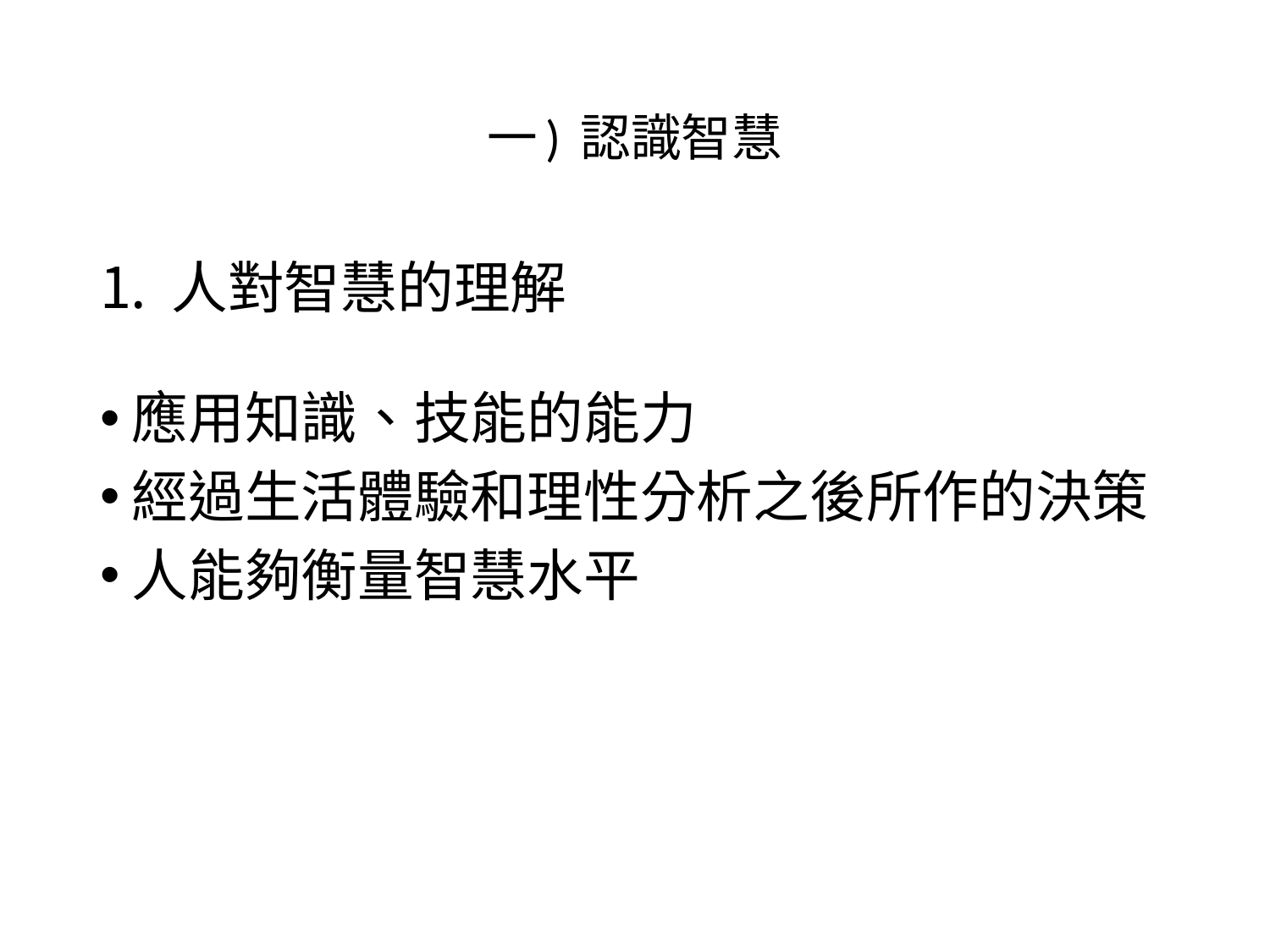

# 一) 認識智慧
人對智慧的理解

應用知識、技能的能力
經過生活體驗和理性分析之後所作的決策
人能夠衡量智慧水平